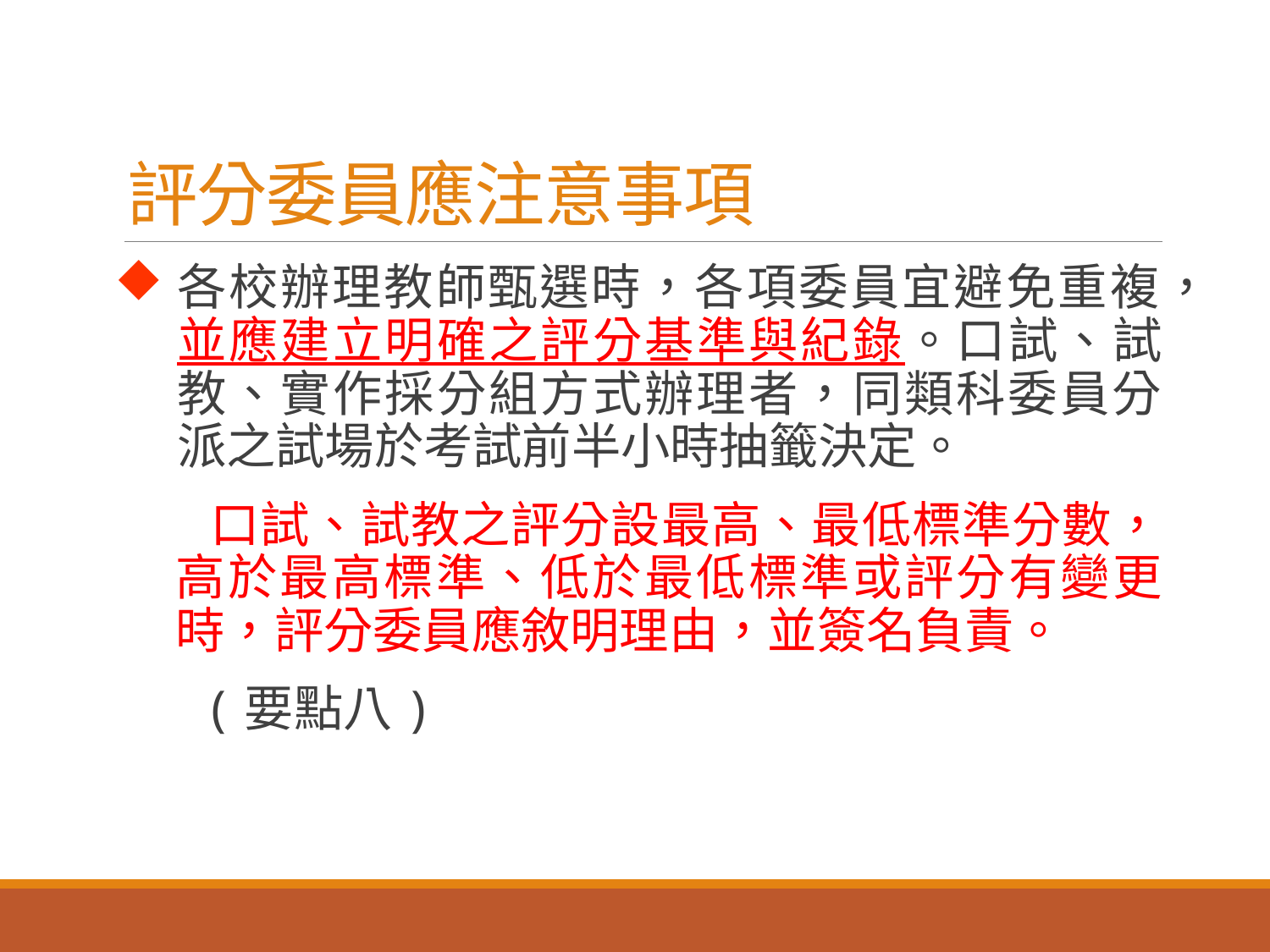

# 評分委員應注意事項
各校辦理教師甄選時，各項委員宜避免重複，並應建立明確之評分基準與紀錄。口試、試教、實作採分組方式辦理者，同類科委員分派之試場於考試前半小時抽籤決定。
      口試、試教之評分設最高、最低標準分數，高於最高標準、低於最低標準或評分有變更時，評分委員應敘明理由，並簽名負責。
   (要點八)